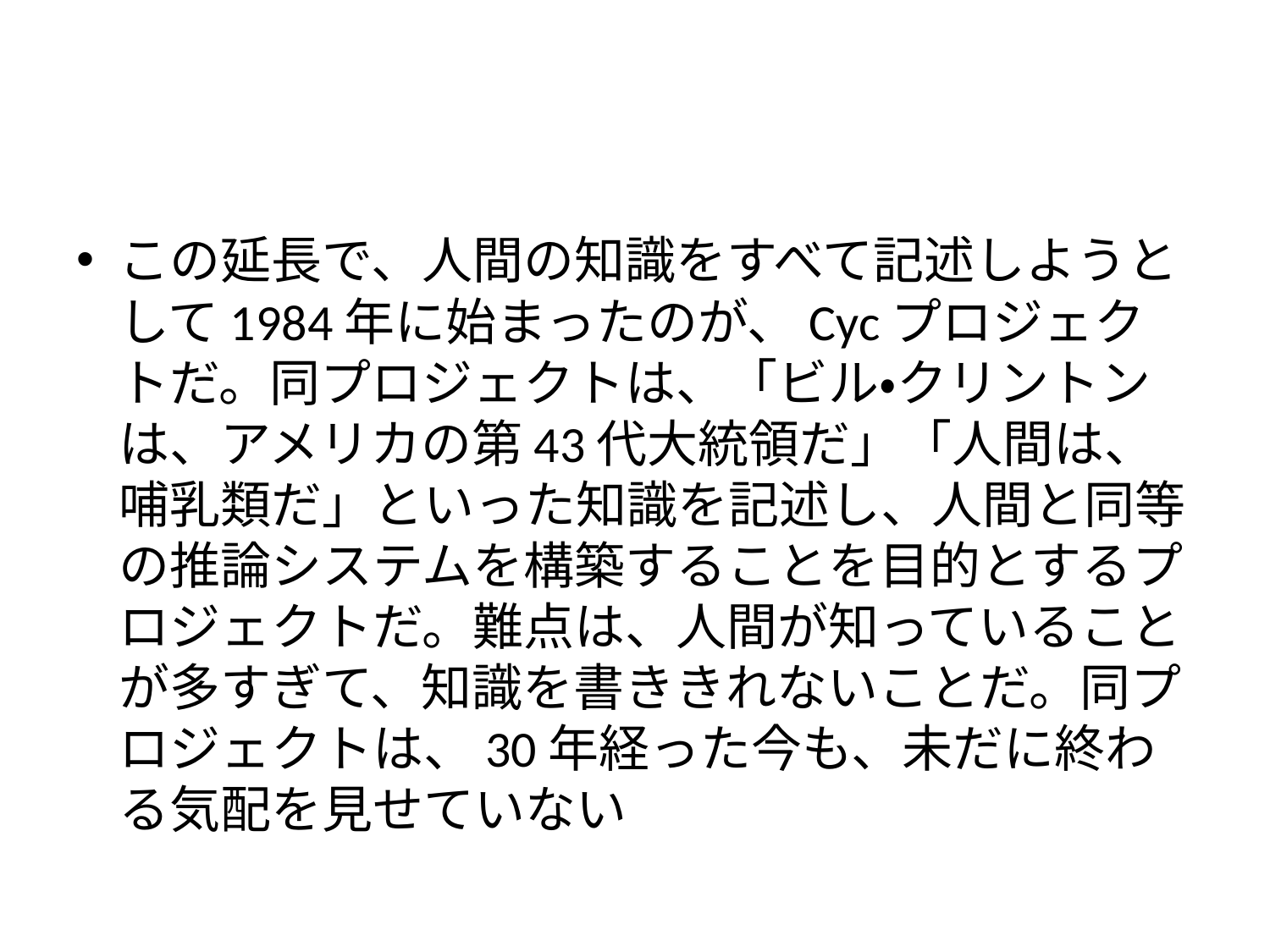

#
この延長で、人間の知識をすべて記述しようとして1984年に始まったのが、Cycプロジェクトだ。同プロジェクトは、「ビル・クリントンは、アメリカの第43代大統領だ」「人間は、哺乳類だ」といった知識を記述し、人間と同等の推論システムを構築することを目的とするプロジェクトだ。難点は、人間が知っていることが多すぎて、知識を書ききれないことだ。同プロジェクトは、30年経った今も、未だに終わる気配を見せていない